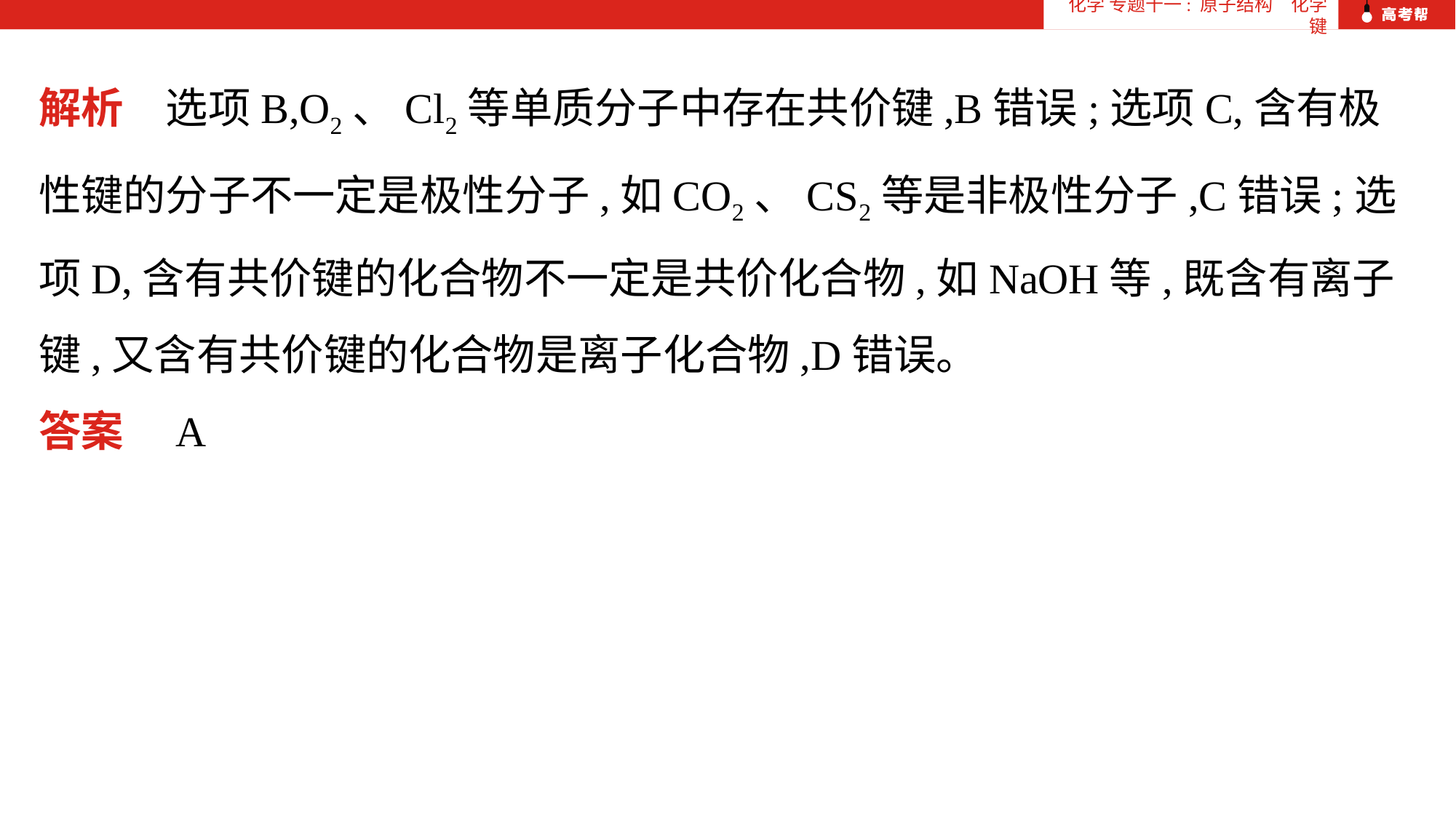

化学 专题十一: 原子结构　化学键

解析　选项B,O2、Cl2等单质分子中存在共价键,B错误;选项C,含有极性键的分子不一定是极性分子,如CO2、CS2等是非极性分子,C错误;选项D,含有共价键的化合物不一定是共价化合物,如NaOH等,既含有离子键,又含有共价键的化合物是离子化合物,D错误。
答案　A